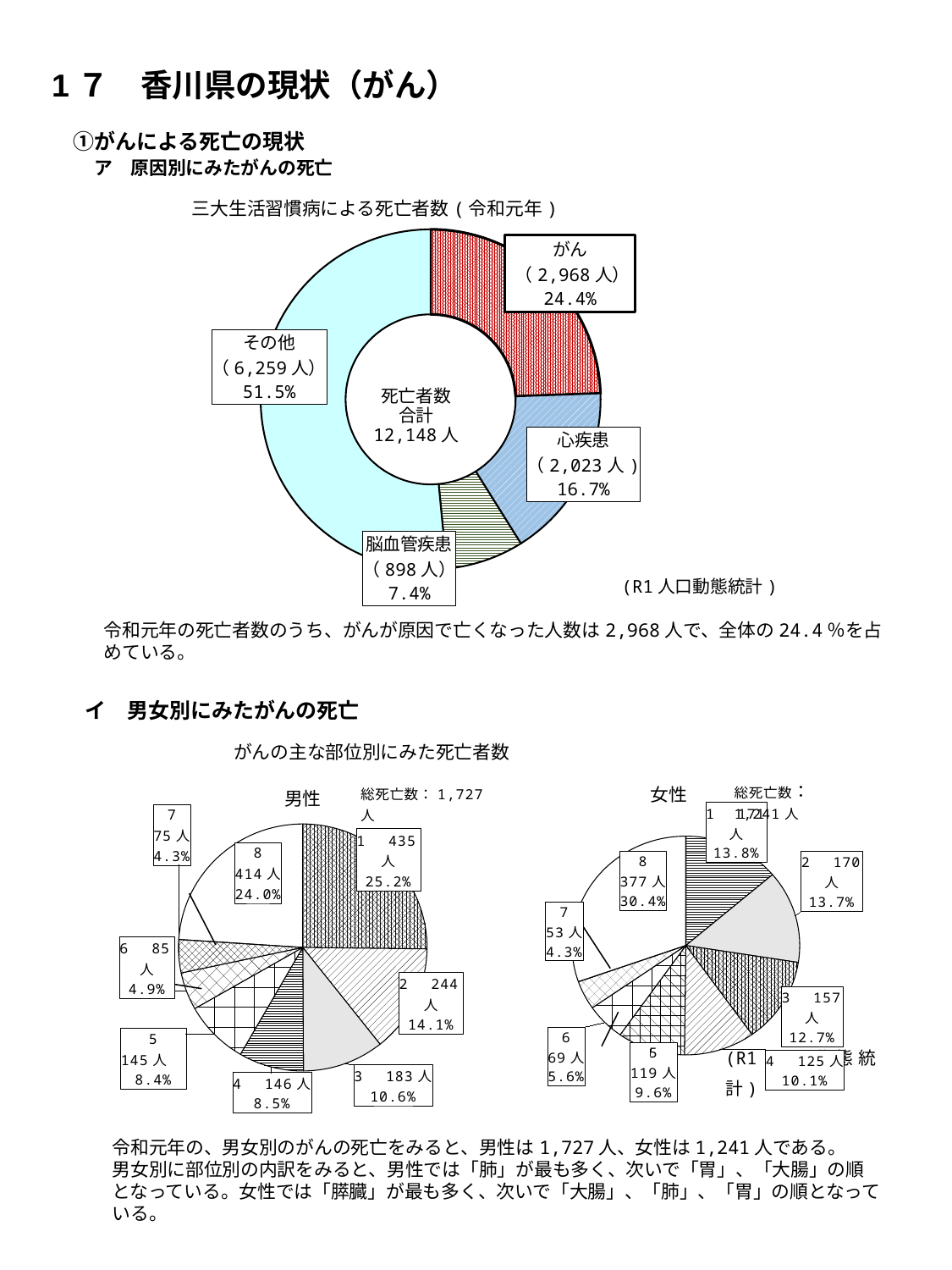

1７　香川県の現状（がん）
　①がんによる死亡の現状
　　ア　原因別にみたがんの死亡
三大生活習慣病による死亡者数(令和元年)

### Chart

| Category |  |
|---|---|
死亡者数
合計
12,148人
(R1人口動態統計)
令和元年の死亡者数のうち、がんが原因で亡くなった人数は2,968人で、全体の24.4％を占めている。
　　イ　男女別にみたがんの死亡
がんの主な部位別にみた死亡者数

### Chart: 男性

| Category |  |
|---|---|

### Chart: 女性

| Category |  |
|---|---|
(R1人口動態統計)
令和元年の、男女別のがんの死亡をみると、男性は1,727人、女性は1,241人である。
男女別に部位別の内訳をみると、男性では「肺」が最も多く、次いで「胃」、「大腸」の順となっている。女性では「膵臓」が最も多く、次いで「大腸」、「肺」、「胃」の順となっている。